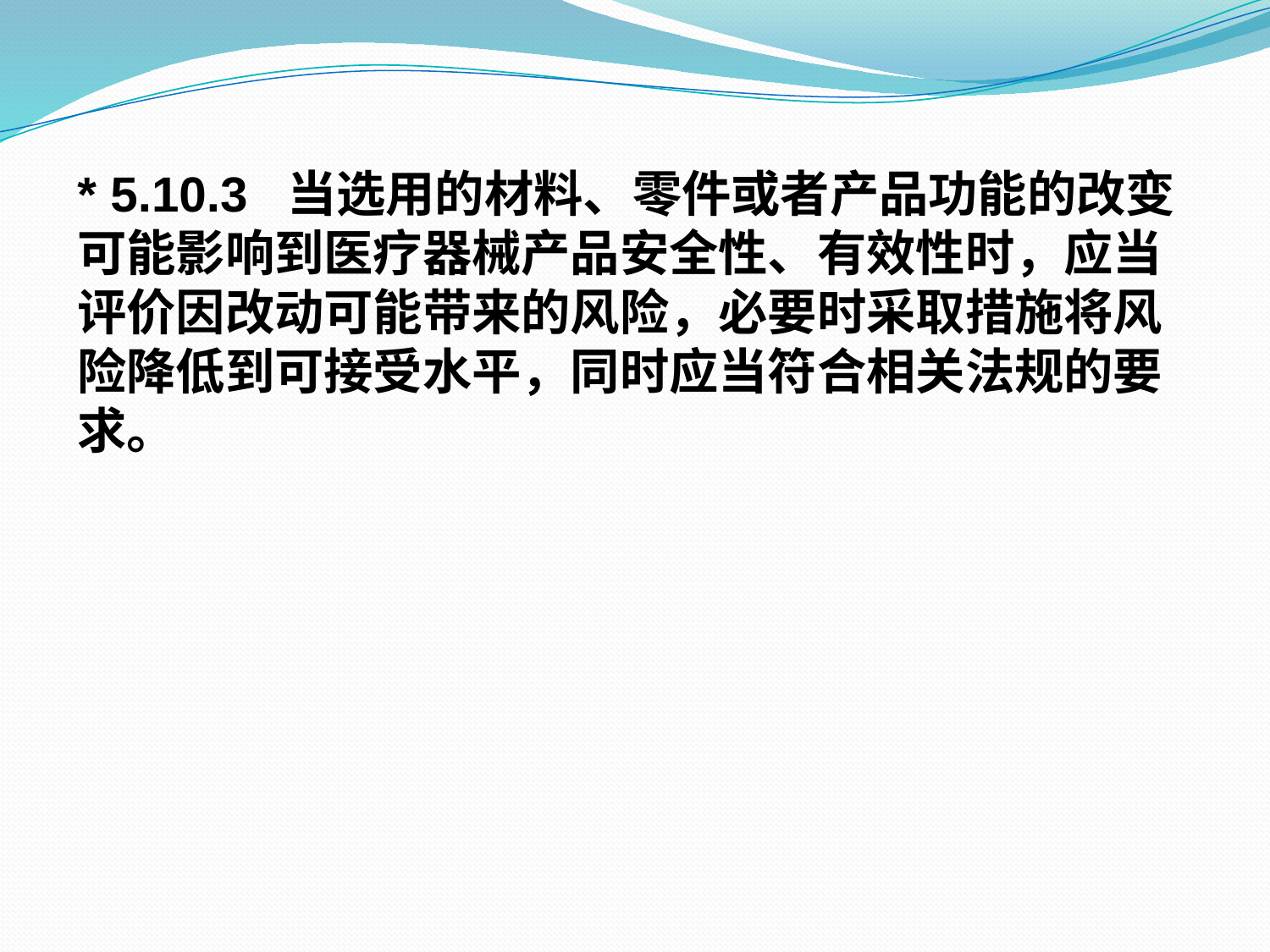

* 5.10.3  当选用的材料、零件或者产品功能的改变可能影响到医疗器械产品安全性、有效性时，应当评价因改动可能带来的风险，必要时采取措施将风险降低到可接受水平，同时应当符合相关法规的要求。